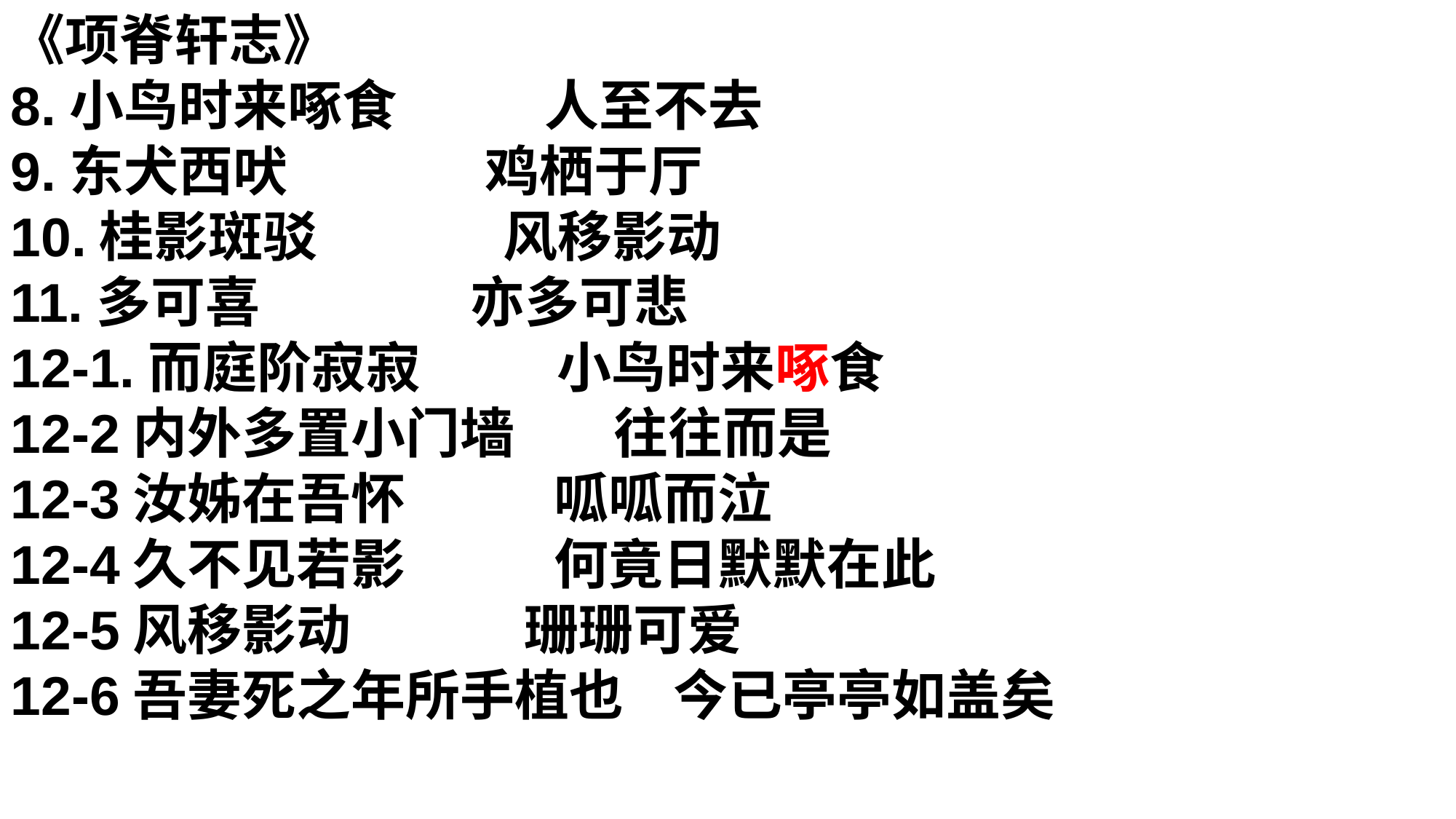

《项脊轩志》
8.小鸟时来啄食            人至不去
9.东犬西吠                鸡栖于厅
10.桂影斑驳               风移影动
11.多可喜                 亦多可悲
12-1.而庭阶寂寂           小鸟时来啄食
12-2内外多置小门墙        往往而是
12-3汝姊在吾怀            呱呱而泣
12-4久不见若影            何竟日默默在此
12-5风移影动              珊珊可爱
12-6吾妻死之年所手植也    今已亭亭如盖矣